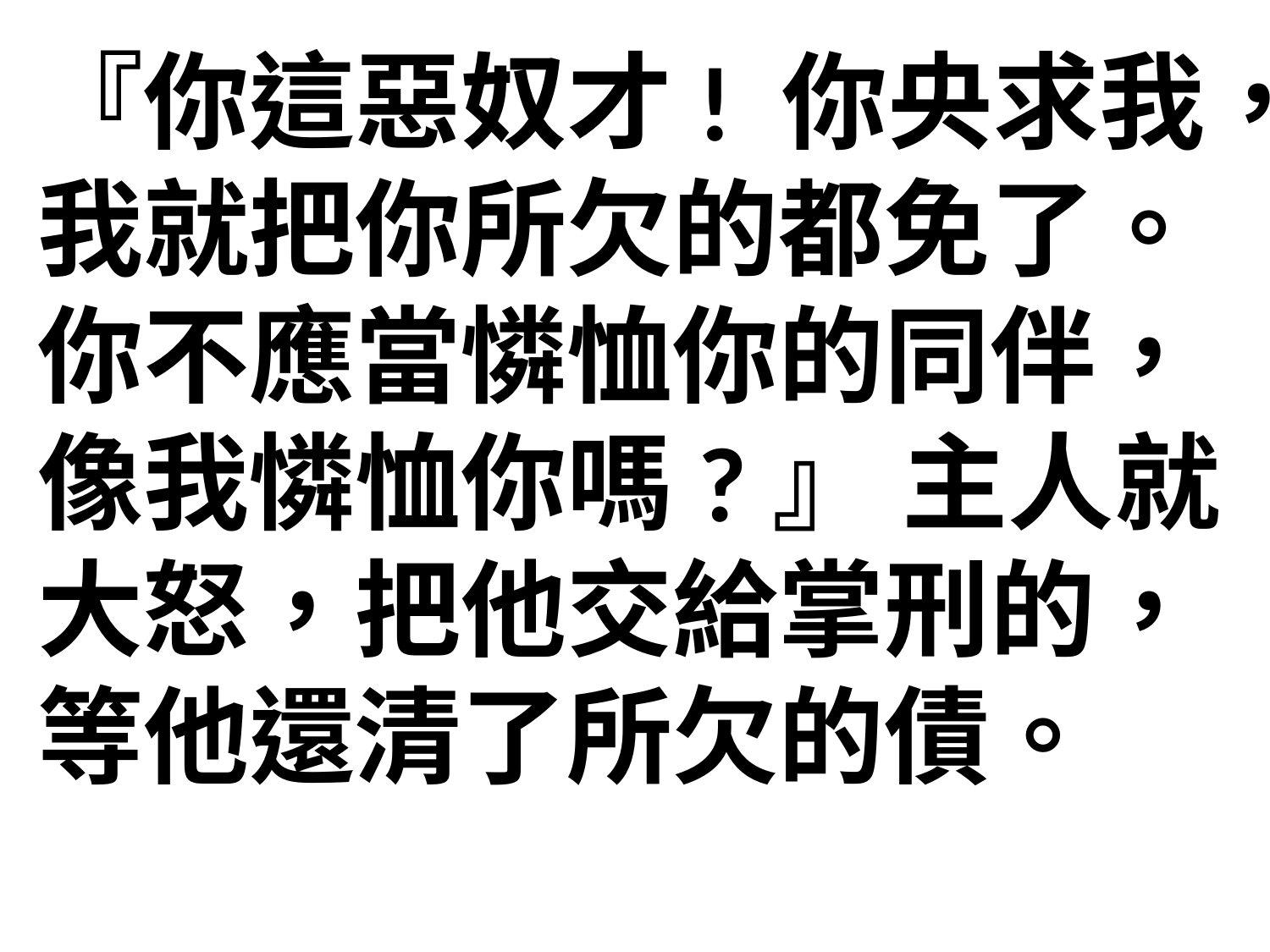

『你這惡奴才! 你央求我，我就把你所欠的都免了。 你不應當憐恤你的同伴，像我憐恤你嗎?』 主人就大怒，把他交給掌刑的，等他還清了所欠的債。